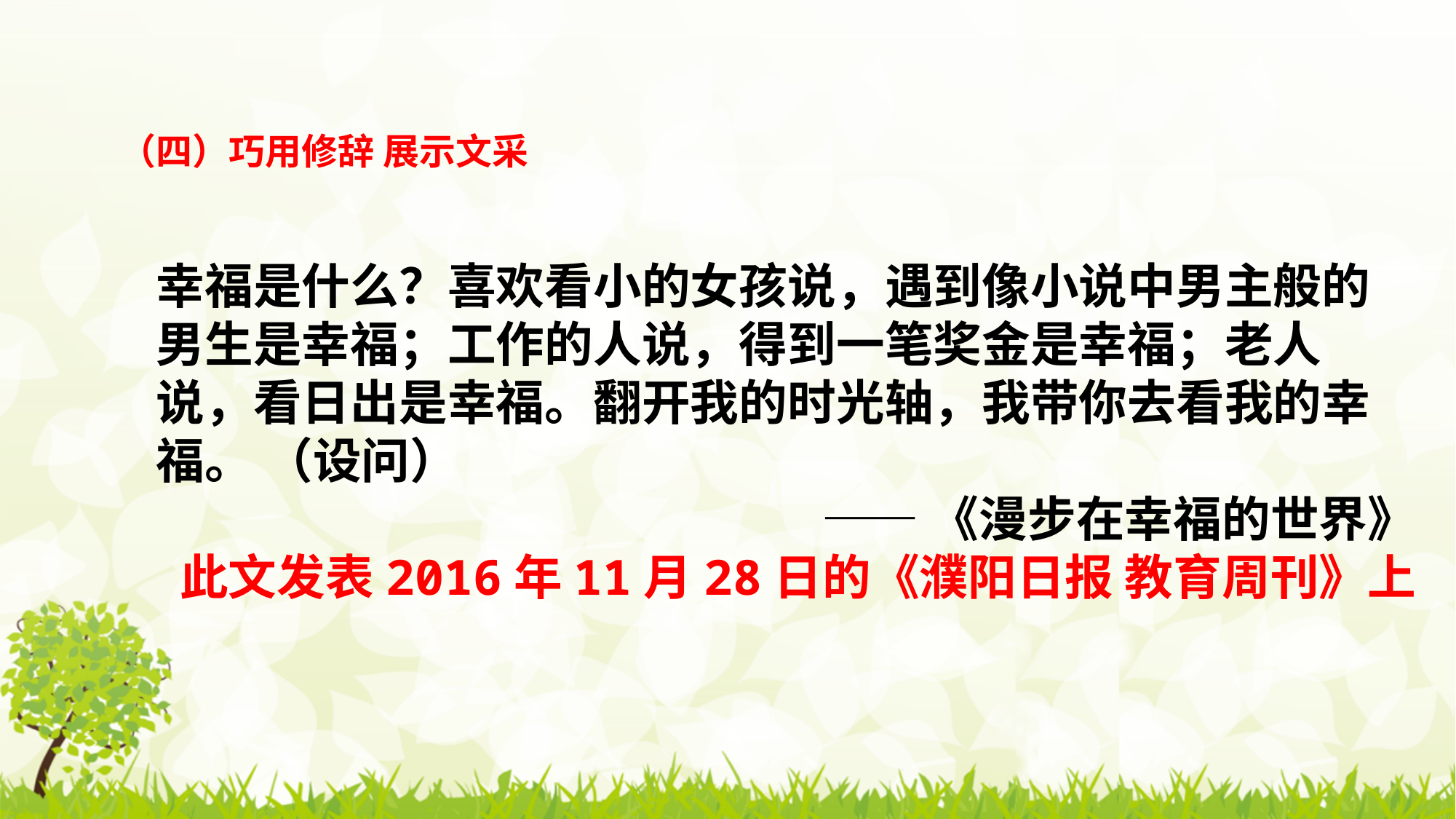

（四）巧用修辞 展示文采
幸福是什么？喜欢看小的女孩说，遇到像小说中男主般的男生是幸福；工作的人说，得到一笔奖金是幸福；老人说，看日出是幸福。翻开我的时光轴，我带你去看我的幸福。 （设问）
——《漫步在幸福的世界》
此文发表2016年11月28日的《濮阳日报 教育周刊》上